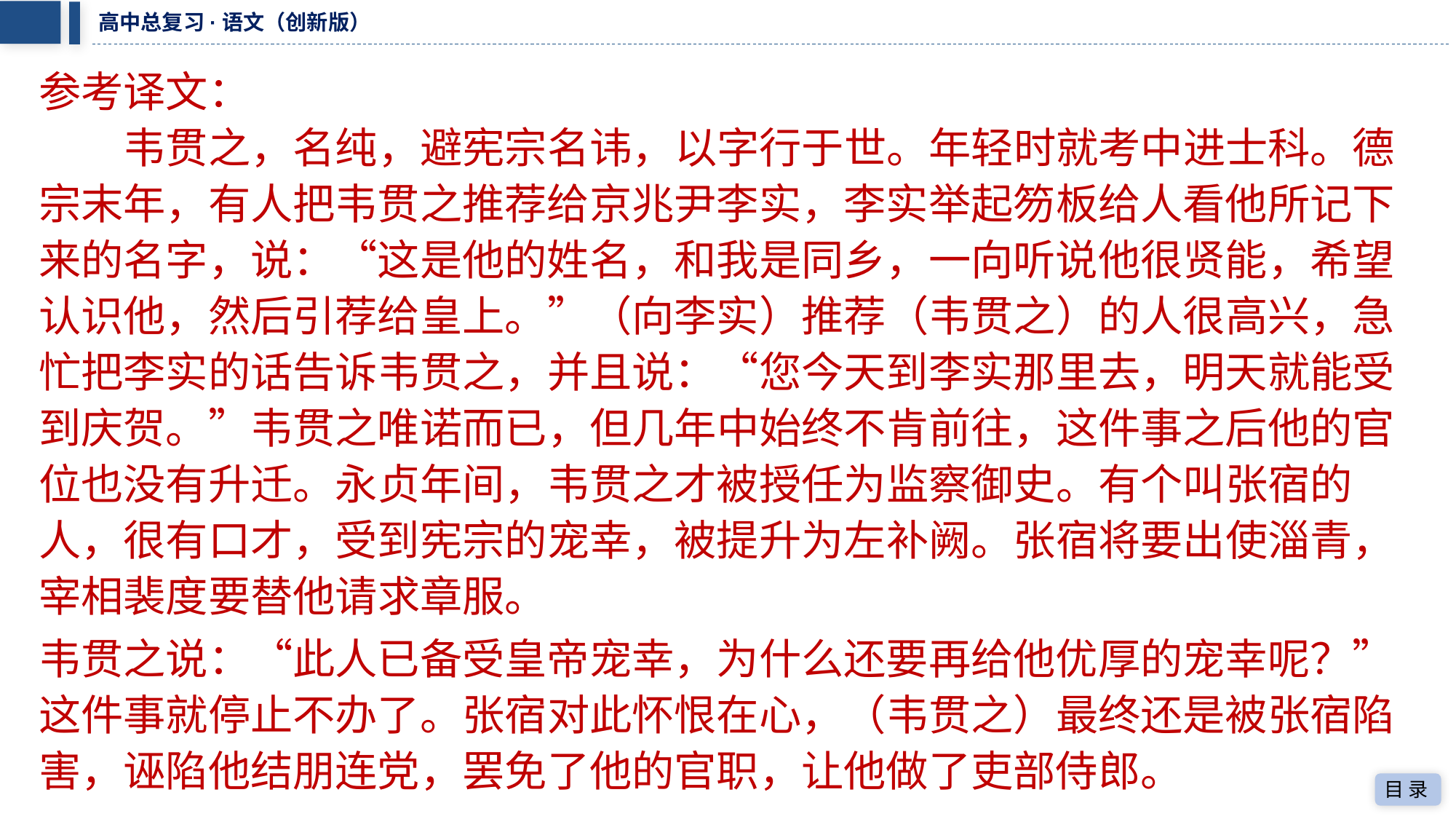

参考译文：
韦贯之，名纯，避宪宗名讳，以字行于世。年轻时就考中进士科。德
宗末年，有人把韦贯之推荐给京兆尹李实，李实举起笏板给人看他所记下
来的名字，说：“这是他的姓名，和我是同乡，一向听说他很贤能，希望
认识他，然后引荐给皇上。”（向李实）推荐（韦贯之）的人很高兴，急
忙把李实的话告诉韦贯之，并且说：“您今天到李实那里去，明天就能受
到庆贺。”韦贯之唯诺而已，但几年中始终不肯前往，这件事之后他的官
位也没有升迁。永贞年间，韦贯之才被授任为监察御史。有个叫张宿的
人，很有口才，受到宪宗的宠幸，被提升为左补阙。张宿将要出使淄青，
宰相裴度要替他请求章服。
韦贯之说：“此人已备受皇帝宠幸，为什么还要再给他优厚的宠幸呢？”
这件事就停止不办了。张宿对此怀恨在心，（韦贯之）最终还是被张宿陷
害，诬陷他结朋连党，罢免了他的官职，让他做了吏部侍郎。